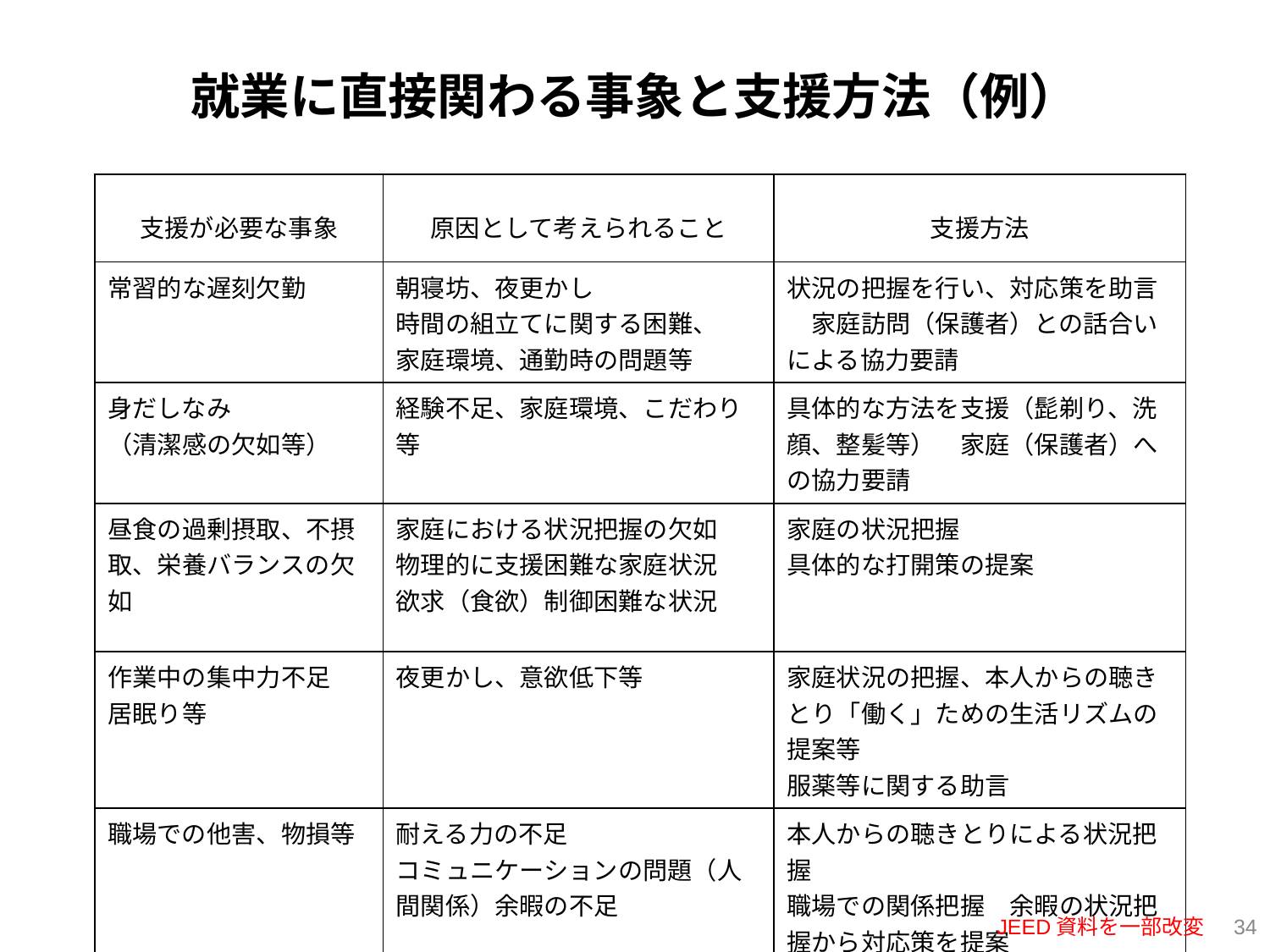

就業に直接関わる事象と支援方法（例）
| 支援が必要な事象 | 原因として考えられること | 支援方法 |
| --- | --- | --- |
| 常習的な遅刻欠勤 | 朝寝坊、夜更かし 時間の組立てに関する困難、 家庭環境、通勤時の問題等 | 状況の把握を行い、対応策を助言　家庭訪問（保護者）との話合いによる協力要請 |
| 身だしなみ （清潔感の欠如等） | 経験不足、家庭環境、こだわり等 | 具体的な方法を支援（髭剃り、洗顔、整髪等）　家庭（保護者）への協力要請 |
| 昼食の過剰摂取、不摂取、栄養バランスの欠如 | 家庭における状況把握の欠如 物理的に支援困難な家庭状況 欲求（食欲）制御困難な状況 | 家庭の状況把握 具体的な打開策の提案 |
| 作業中の集中力不足 居眠り等 | 夜更かし、意欲低下等 | 家庭状況の把握、本人からの聴きとり「働く」ための生活リズムの提案等 服薬等に関する助言 |
| 職場での他害、物損等 | 耐える力の不足 コミュニケーションの問題（人間関係）余暇の不足 | 本人からの聴きとりによる状況把握 職場での関係把握　余暇の状況把握から対応策を提案 |
JEED資料を一部改変
34